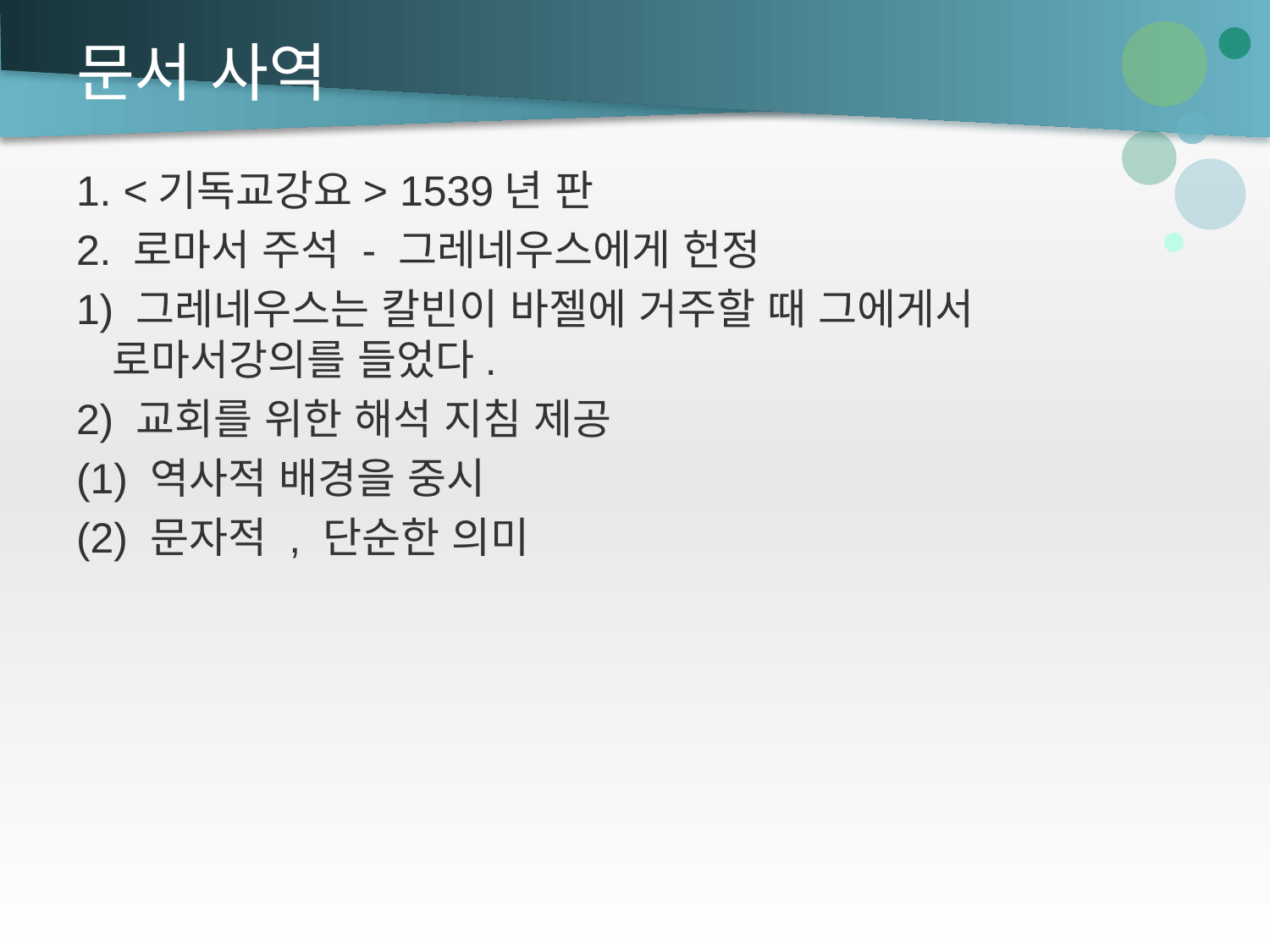

# 문서 사역
1. <기독교강요> 1539년 판
2. 로마서 주석 - 그레네우스에게 헌정
1) 그레네우스는 칼빈이 바젤에 거주할 때 그에게서 로마서강의를 들었다.
2) 교회를 위한 해석 지침 제공
(1) 역사적 배경을 중시
(2) 문자적 , 단순한 의미